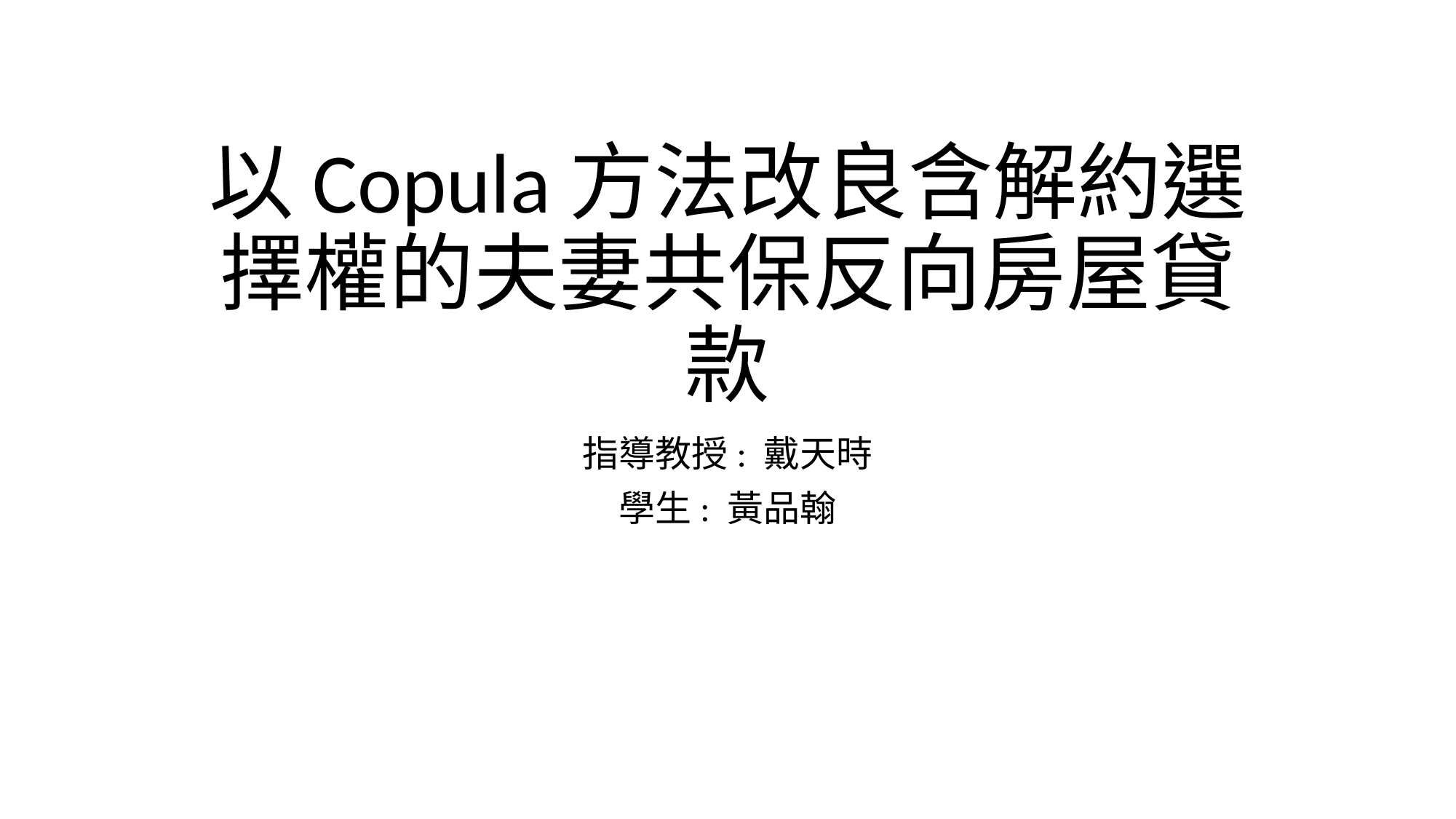

# 以Copula方法改良含解約選擇權的夫妻共保反向房屋貸款
指導教授: 戴天時
學生: 黃品翰